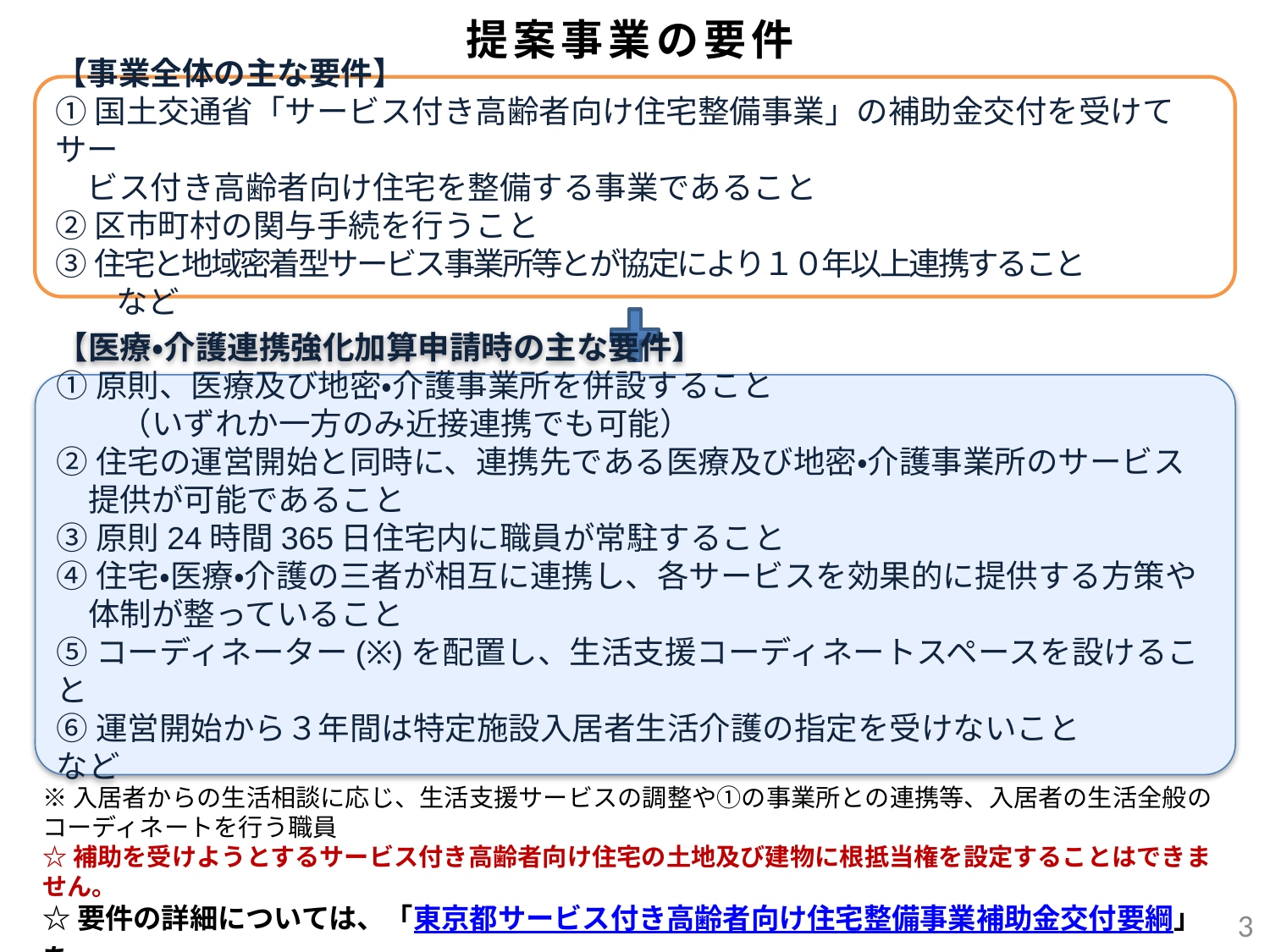

# 提案事業の要件
【事業全体の主な要件】
①国土交通省「サービス付き高齢者向け住宅整備事業」の補助金交付を受けてサー
　ビス付き高齢者向け住宅を整備する事業であること
②区市町村の関与手続を行うこと
③住宅と地域密着型サービス事業所等とが協定により１０年以上連携すること　　　　　　など

【医療・介護連携強化加算申請時の主な要件】
①原則、医療及び地密・介護事業所を併設すること
　　（いずれか一方のみ近接連携でも可能）
②住宅の運営開始と同時に、連携先である医療及び地密・介護事業所のサービス
　提供が可能であること
③原則24時間365日住宅内に職員が常駐すること
④住宅・医療・介護の三者が相互に連携し、各サービスを効果的に提供する方策や
　体制が整っていること
⑤コーディネーター(※)を配置し、生活支援コーディネートスペースを設けること
⑥運営開始から３年間は特定施設入居者生活介護の指定を受けないこと　　　　など
※入居者からの生活相談に応じ、生活支援サービスの調整や①の事業所との連携等、入居者の生活全般のコーディネートを行う職員
☆補助を受けようとするサービス付き高齢者向け住宅の土地及び建物に根抵当権を設定することはできません。
☆要件の詳細については、「東京都サービス付き高齢者向け住宅整備事業補助金交付要綱」を
ご確認ください。
3